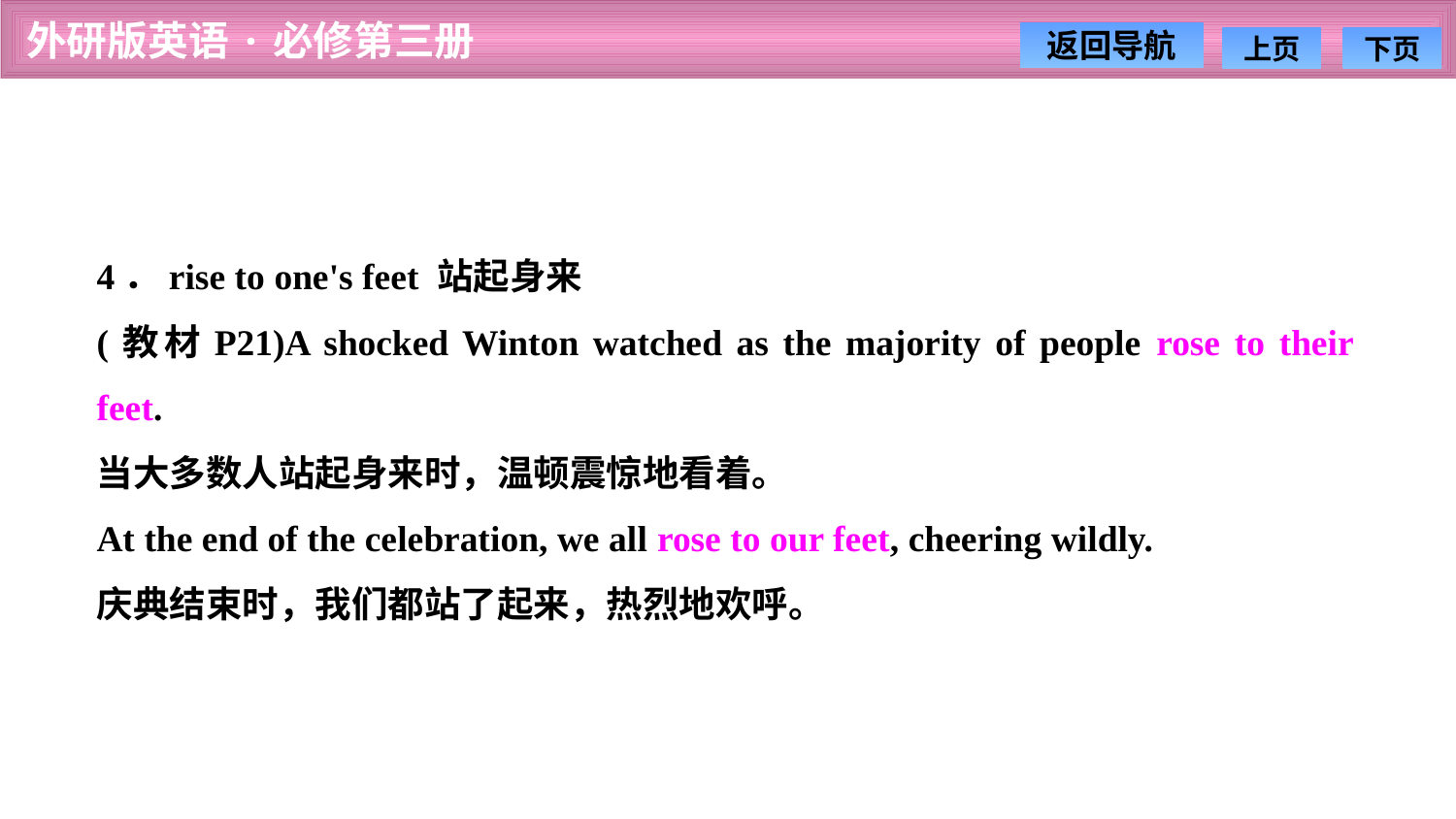

4．rise to one's feet 站起身来
(教材P21)A shocked Winton watched as the majority of people rose to their feet.
当大多数人站起身来时，温顿震惊地看着。
At the end of the celebration, we all rose to our feet, cheering wildly.
庆典结束时，我们都站了起来，热烈地欢呼。